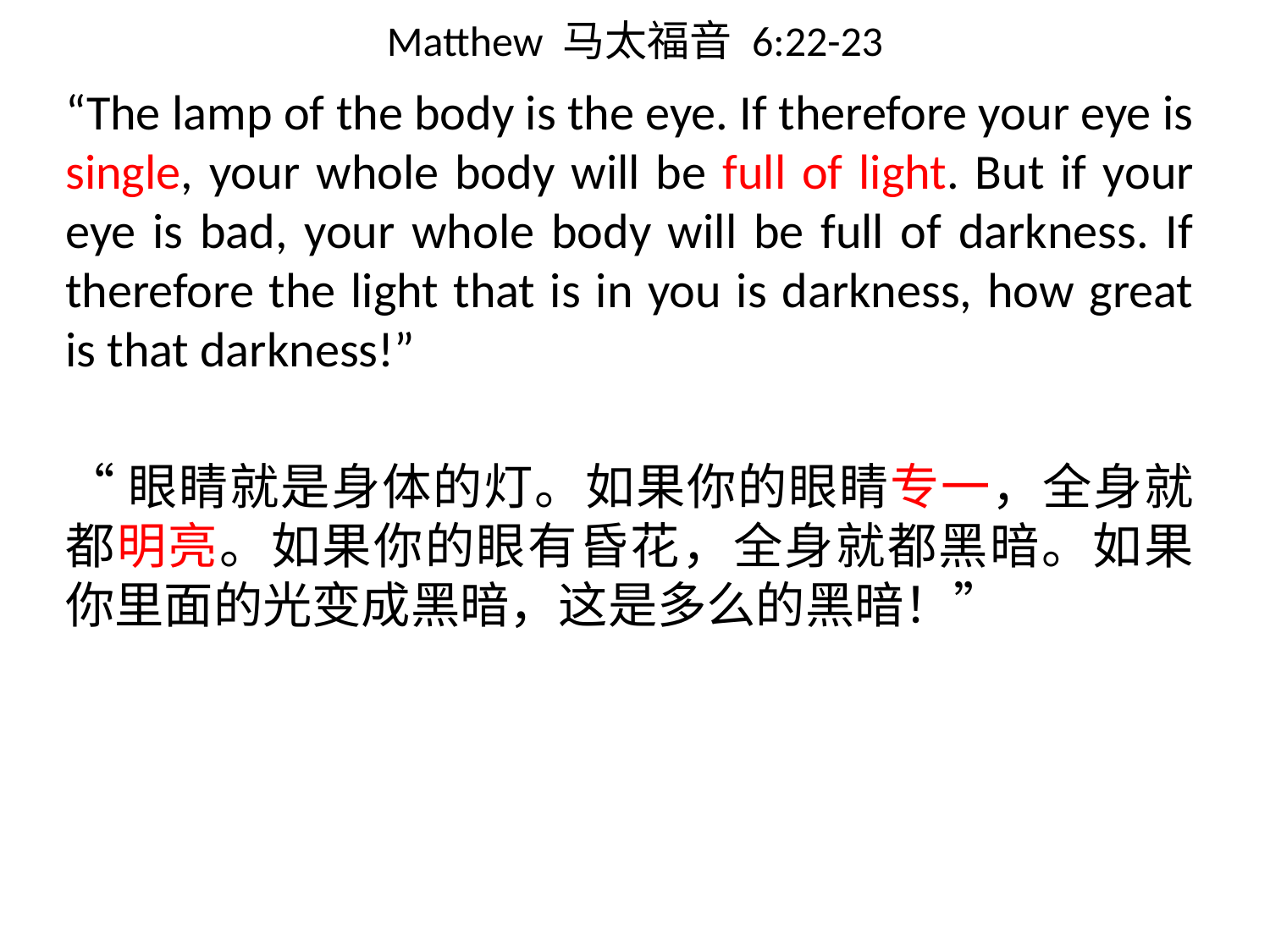

# Matthew 马太福音 6:22-23
“The lamp of the body is the eye. If therefore your eye is single, your whole body will be full of light. But if your eye is bad, your whole body will be full of darkness. If therefore the light that is in you is darkness, how great is that darkness!”

“眼睛就是身体的灯。如果你的眼睛专一，全身就都明亮。如果你的眼有昏花，全身就都黑暗。如果你里面的光变成黑暗，这是多么的黑暗！”